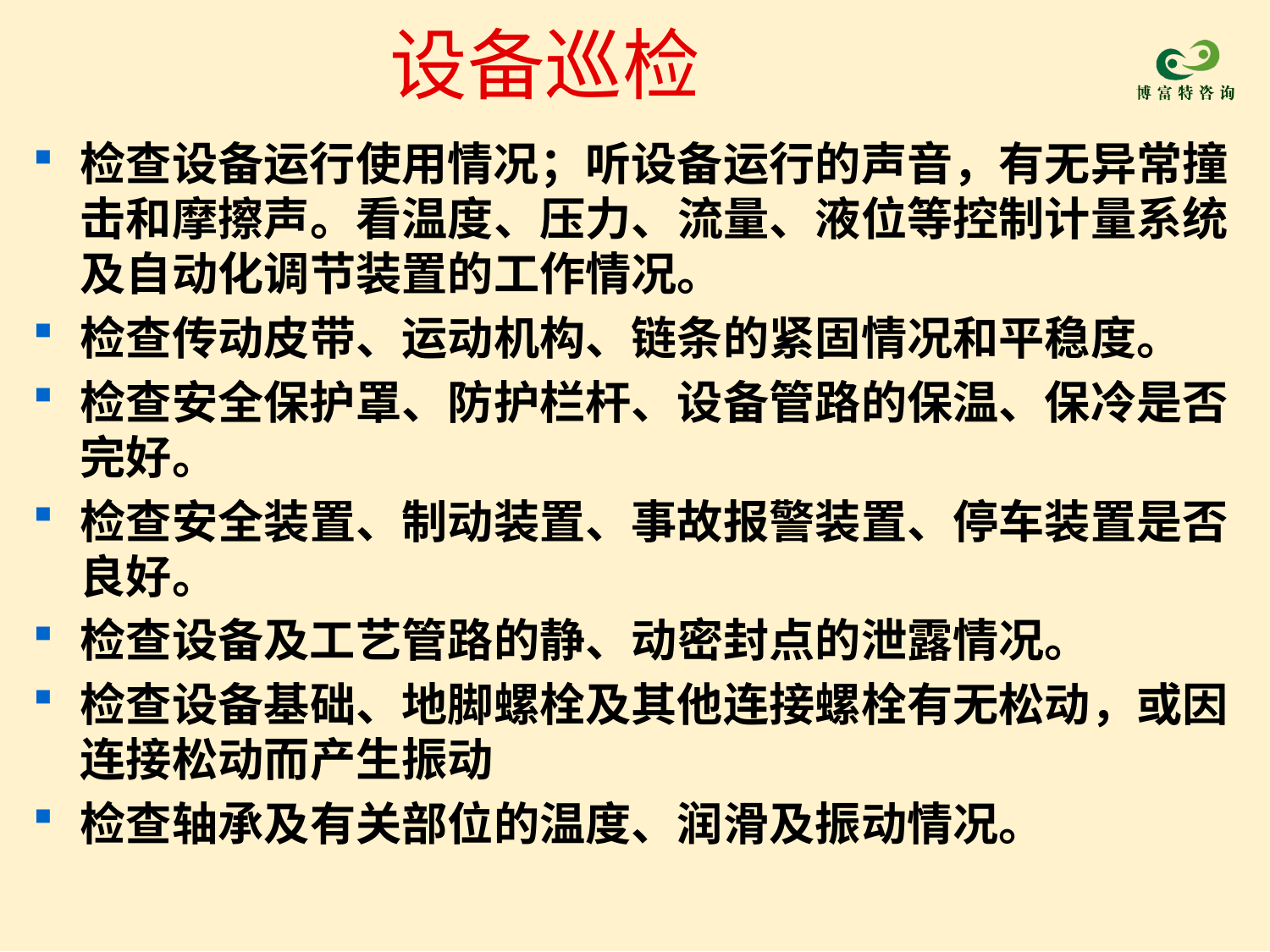

# 设备巡检
检查设备运行使用情况；听设备运行的声音，有无异常撞击和摩擦声。看温度、压力、流量、液位等控制计量系统及自动化调节装置的工作情况。
检查传动皮带、运动机构、链条的紧固情况和平稳度。
检查安全保护罩、防护栏杆、设备管路的保温、保冷是否完好。
检查安全装置、制动装置、事故报警装置、停车装置是否良好。
检查设备及工艺管路的静、动密封点的泄露情况。
检查设备基础、地脚螺栓及其他连接螺栓有无松动，或因连接松动而产生振动
检查轴承及有关部位的温度、润滑及振动情况。

21